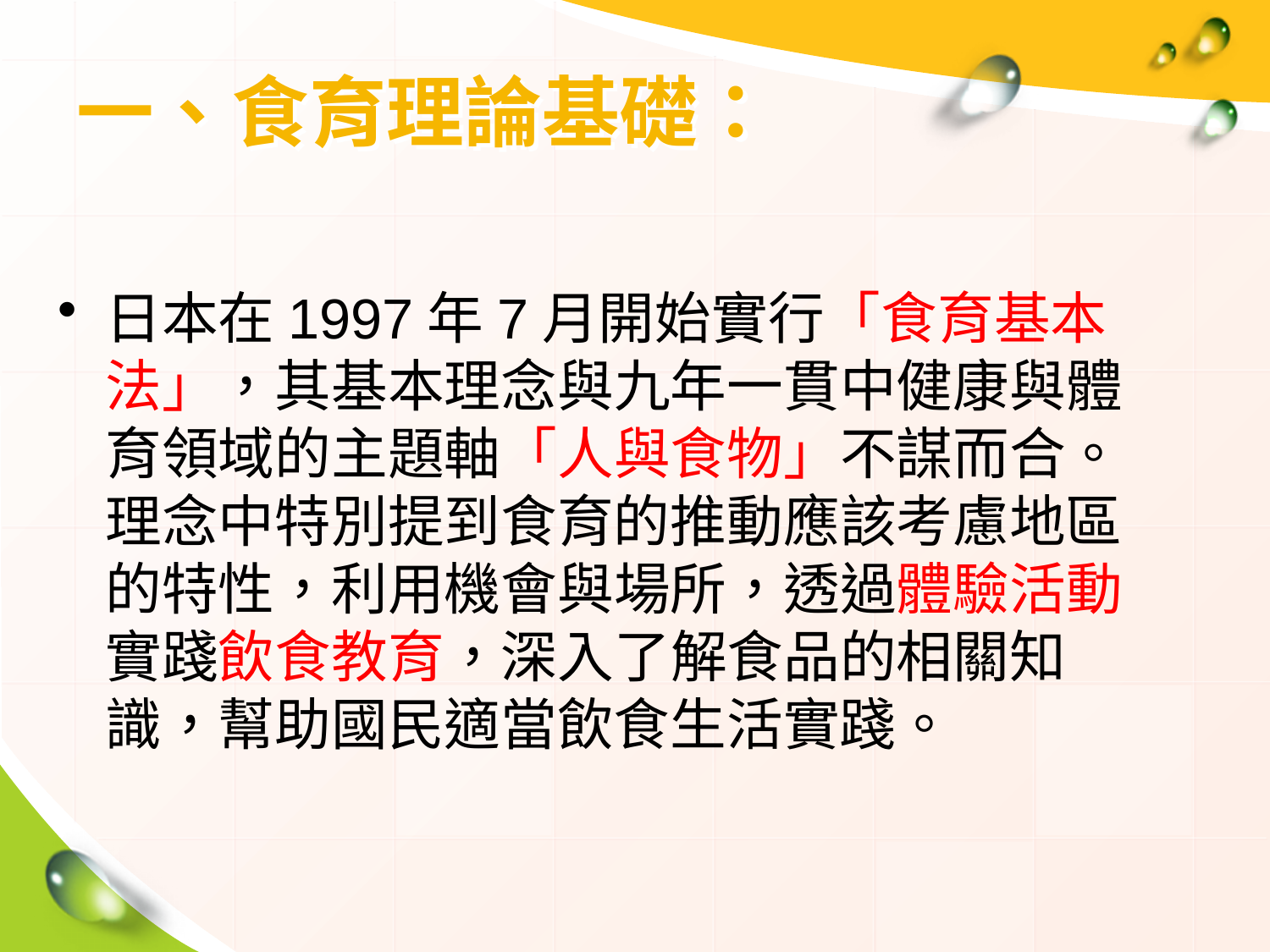

# 一、食育理論基礎：
日本在1997年7月開始實行「食育基本法」，其基本理念與九年一貫中健康與體育領域的主題軸「人與食物」不謀而合。理念中特別提到食育的推動應該考慮地區的特性，利用機會與場所，透過體驗活動實踐飲食教育，深入了解食品的相關知識，幫助國民適當飲食生活實踐。